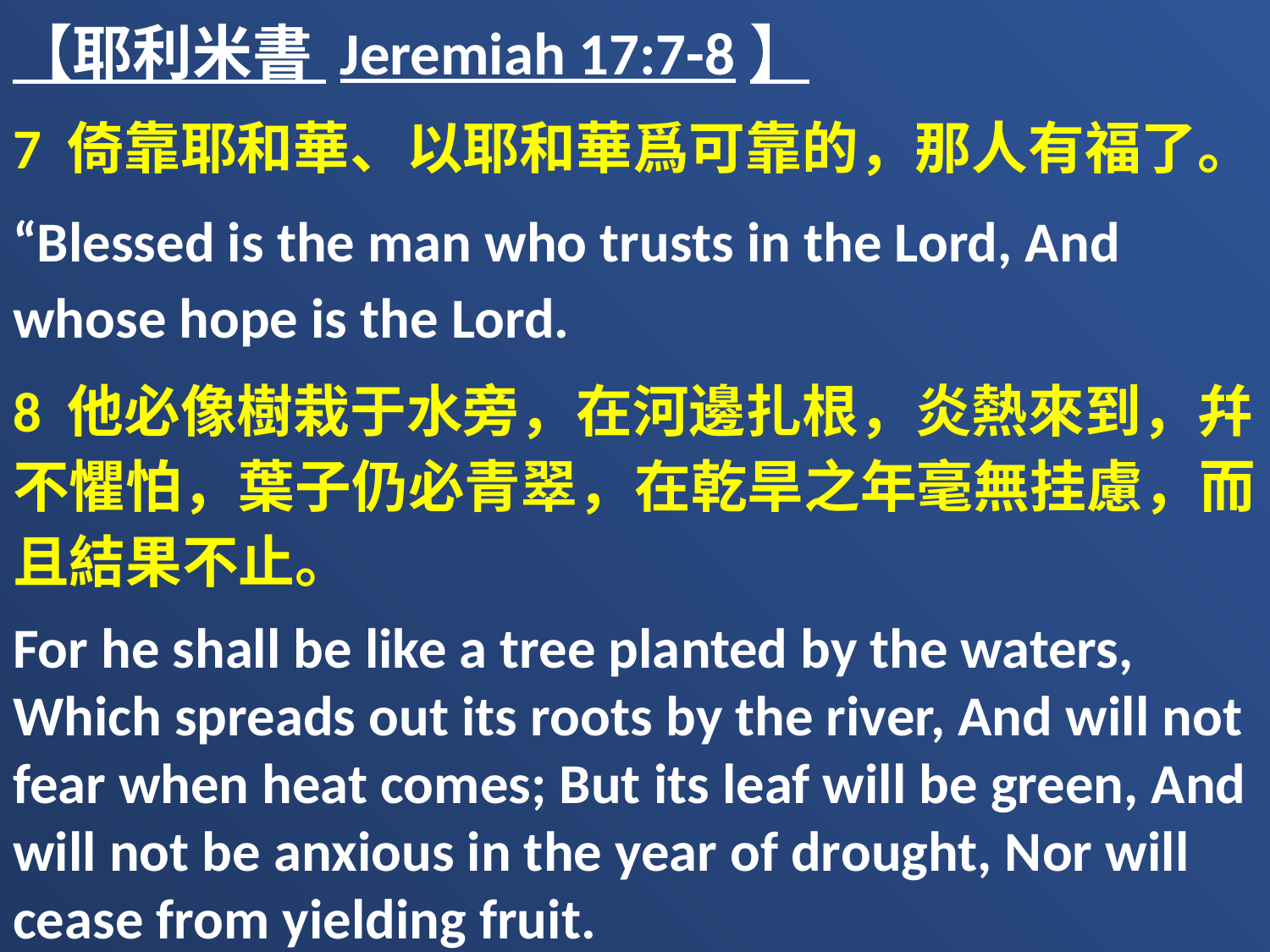

【耶利米書 Jeremiah 17:7-8】
7 倚靠耶和華、以耶和華爲可靠的，那人有福了。
“Blessed is the man who trusts in the Lord, And whose hope is the Lord.
8 他必像樹栽于水旁，在河邊扎根，炎熱來到，幷不懼怕，葉子仍必青翠，在乾旱之年毫無挂慮，而且結果不止。
For he shall be like a tree planted by the waters, Which spreads out its roots by the river, And will not fear when heat comes; But its leaf will be green, And will not be anxious in the year of drought, Nor will cease from yielding fruit.